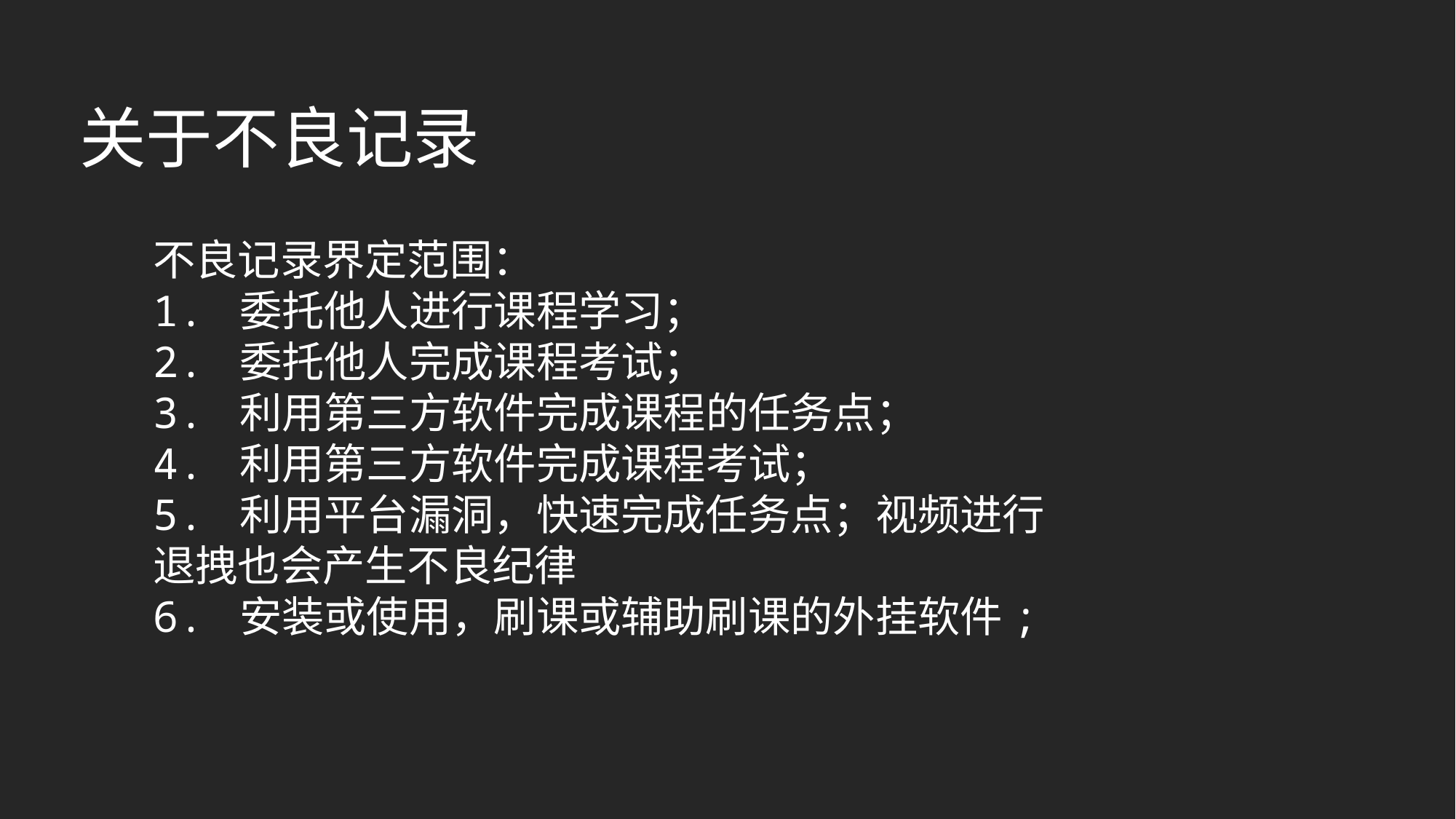

# 关于不良记录
不良记录界定范围：
1. 委托他人进行课程学习；
2. 委托他人完成课程考试；
3. 利用第三方软件完成课程的任务点；
4. 利用第三方软件完成课程考试；
5. 利用平台漏洞，快速完成任务点；视频进行退拽也会产生不良纪律
6. 安装或使用，刷课或辅助刷课的外挂软件;